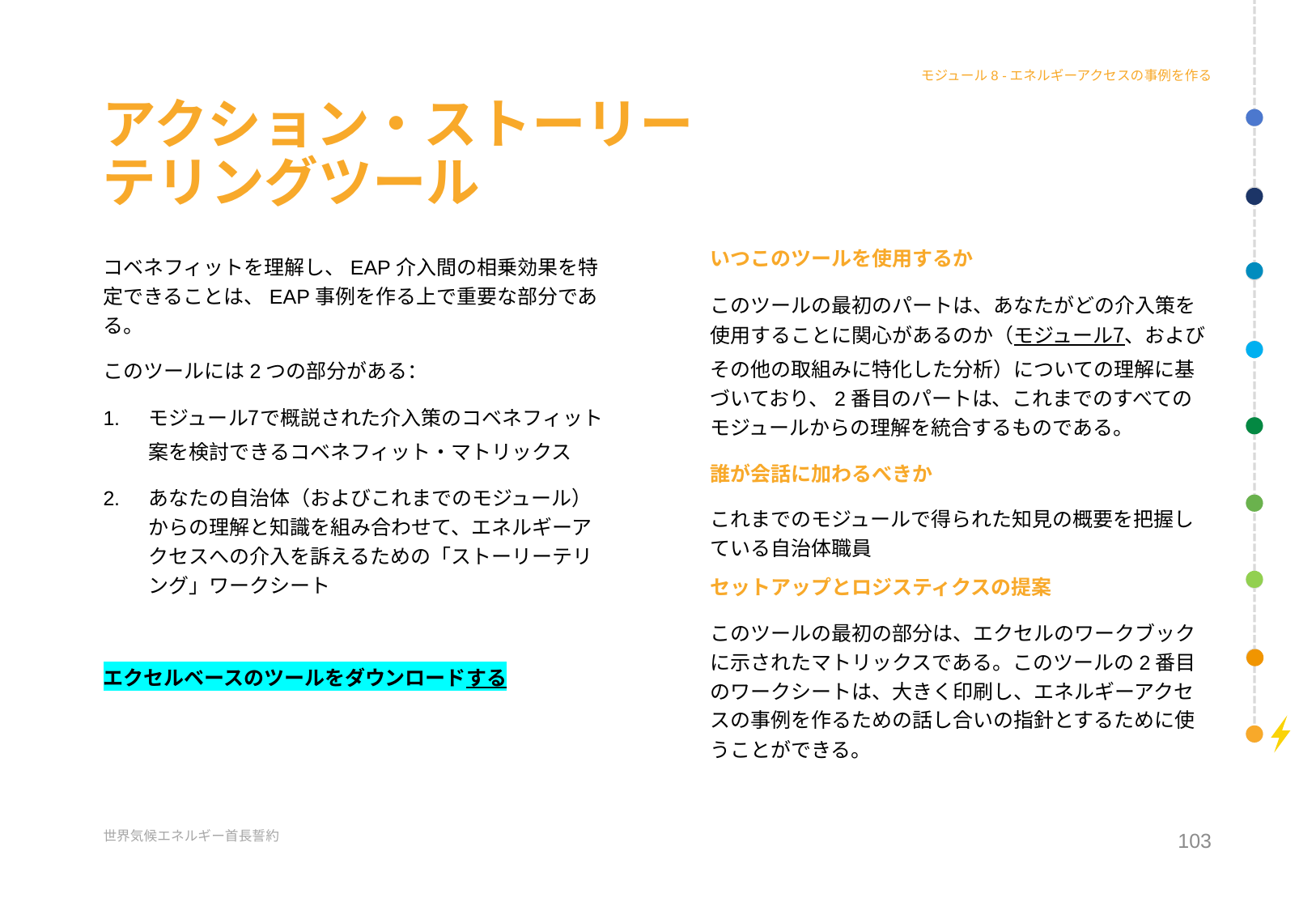

モジュール8 -エネルギーアクセスの事例を作る
# アクション・ストーリーテリングツール

いつこのツールを使用するか
このツールの最初のパートは、あなたがどの介入策を使用することに関心があるのか（モジュール7、およびその他の取組みに特化した分析）についての理解に基づいており、2番目のパートは、これまでのすべてのモジュールからの理解を統合するものである。
誰が会話に加わるべきか
これまでのモジュールで得られた知見の概要を把握している自治体職員
セットアップとロジスティクスの提案
このツールの最初の部分は、エクセルのワークブックに示されたマトリックスである。このツールの2番目のワークシートは、大きく印刷し、エネルギーアクセスの事例を作るための話し合いの指針とするために使うことができる。
コベネフィットを理解し、EAP介入間の相乗効果を特定できることは、EAP事例を作る上で重要な部分である。
このツールには2つの部分がある：
モジュール7で概説された介入策のコベネフィット案を検討できるコベネフィット・マトリックス
あなたの自治体（およびこれまでのモジュール）からの理解と知識を組み合わせて、エネルギーアクセスへの介入を訴えるための「ストーリーテリング」ワークシート

エクセルベースのツールをダウンロードする

103